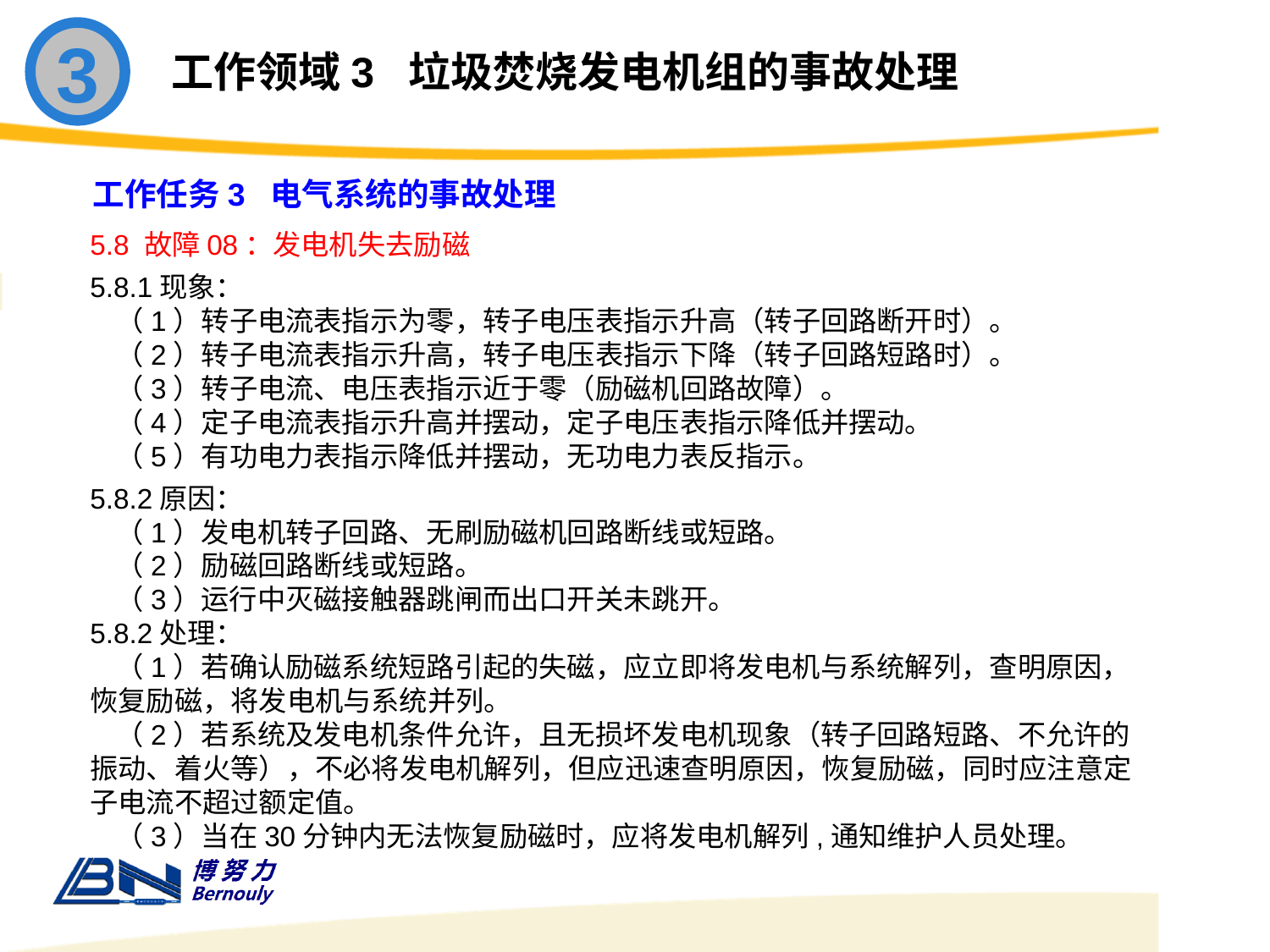

3
工作领域3  垃圾焚烧发电机组的事故处理
工作任务3  电气系统的事故处理
5.8 故障08：发电机失去励磁
5.8.1现象：
   （1）转子电流表指示为零，转子电压表指示升高（转子回路断开时）。
   （2）转子电流表指示升高，转子电压表指示下降（转子回路短路时）。
   （3）转子电流、电压表指示近于零（励磁机回路故障）。
   （4）定子电流表指示升高并摆动，定子电压表指示降低并摆动。
   （5）有功电力表指示降低并摆动，无功电力表反指示。
5.8.2原因：
   （1）发电机转子回路、无刷励磁机回路断线或短路。
   （2）励磁回路断线或短路。
   （3）运行中灭磁接触器跳闸而出口开关未跳开。
5.8.2处理：
   （1）若确认励磁系统短路引起的失磁，应立即将发电机与系统解列，查明原因，恢复励磁，将发电机与系统并列。
   （2）若系统及发电机条件允许，且无损坏发电机现象（转子回路短路、不允许的振动、着火等），不必将发电机解列，但应迅速查明原因，恢复励磁，同时应注意定子电流不超过额定值。
   （3）当在30分钟内无法恢复励磁时，应将发电机解列,通知维护人员处理。